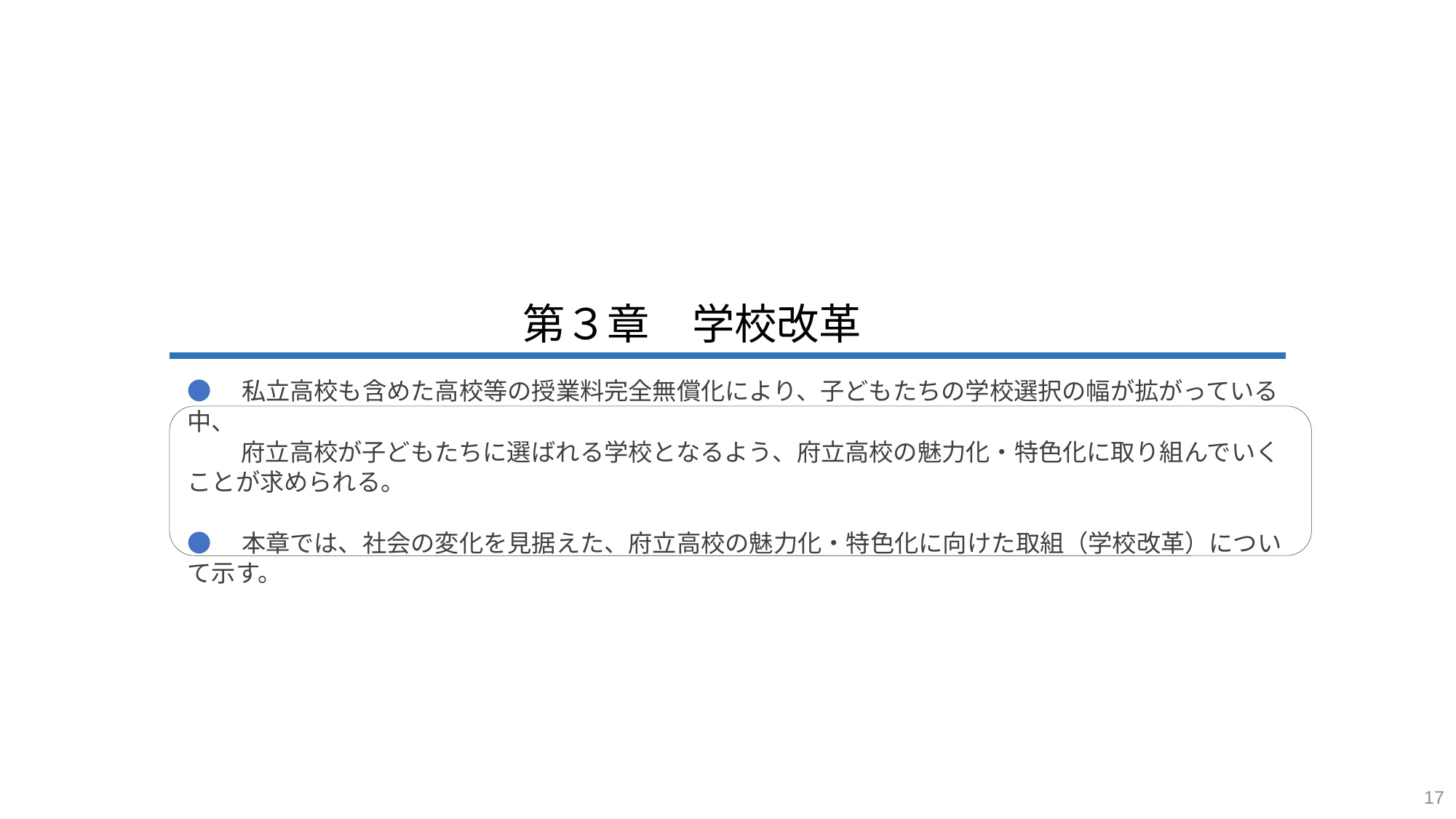

第３章　学校改革
●　私立高校も含めた高校等の授業料完全無償化により、子どもたちの学校選択の幅が拡がっている中、
　　 府立高校が子どもたちに選ばれる学校となるよう、府立高校の魅力化・特色化に取り組んでいくことが求められる。

●　本章では、社会の変化を見据えた、府立高校の魅力化・特色化に向けた取組（学校改革）について示す。
17